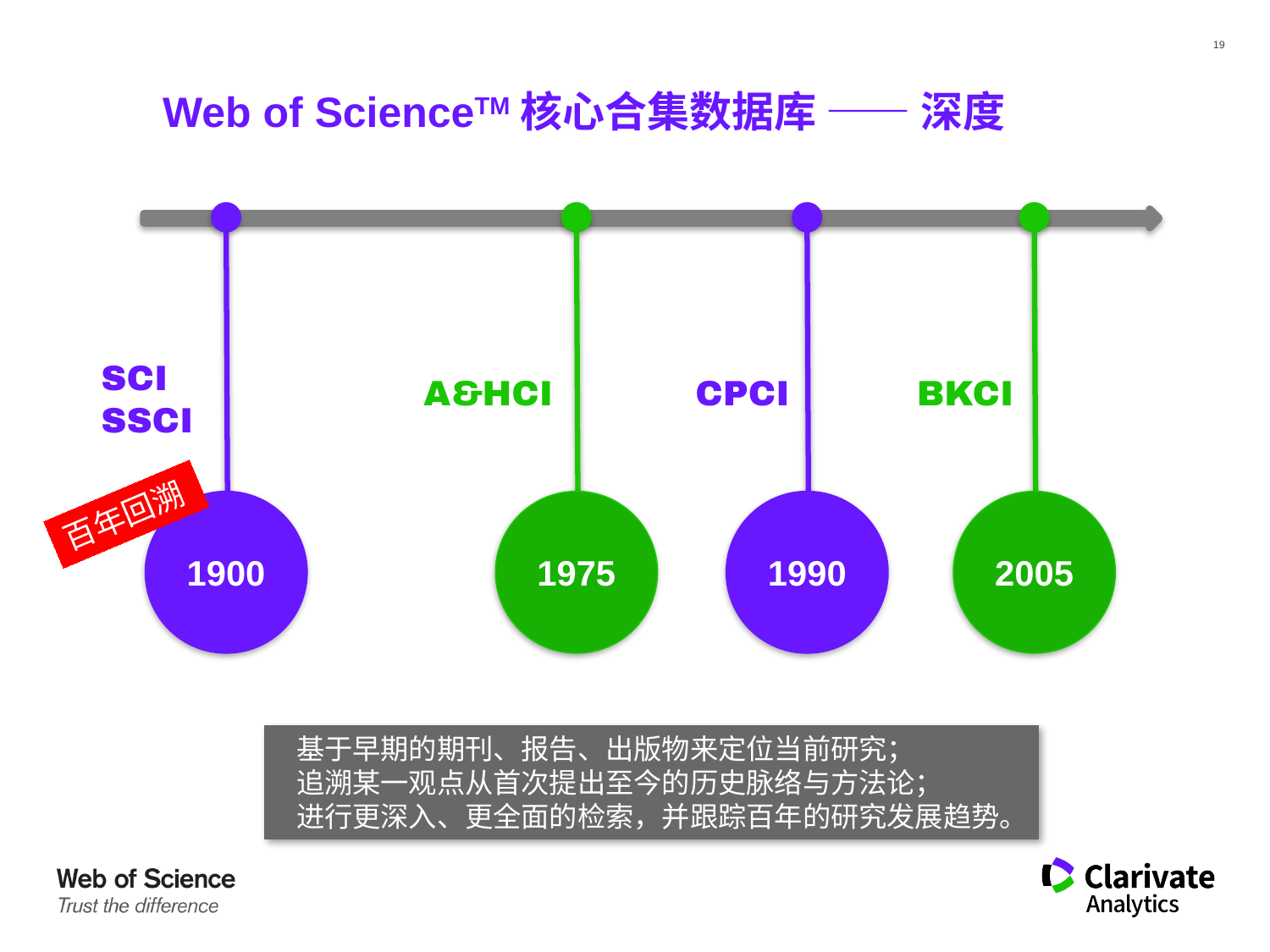

# Web of ScienceTM核心合集数据库 —— 深度

SCI
SSCI
A&HCI
CPCI
BKCI
百年回溯
1900
1975
1990
2005
  基于早期的期刊、报告、出版物来定位当前研究；
  追溯某一观点从首次提出至今的历史脉络与方法论；
  进行更深入、更全面的检索，并跟踪百年的研究发展趋势。